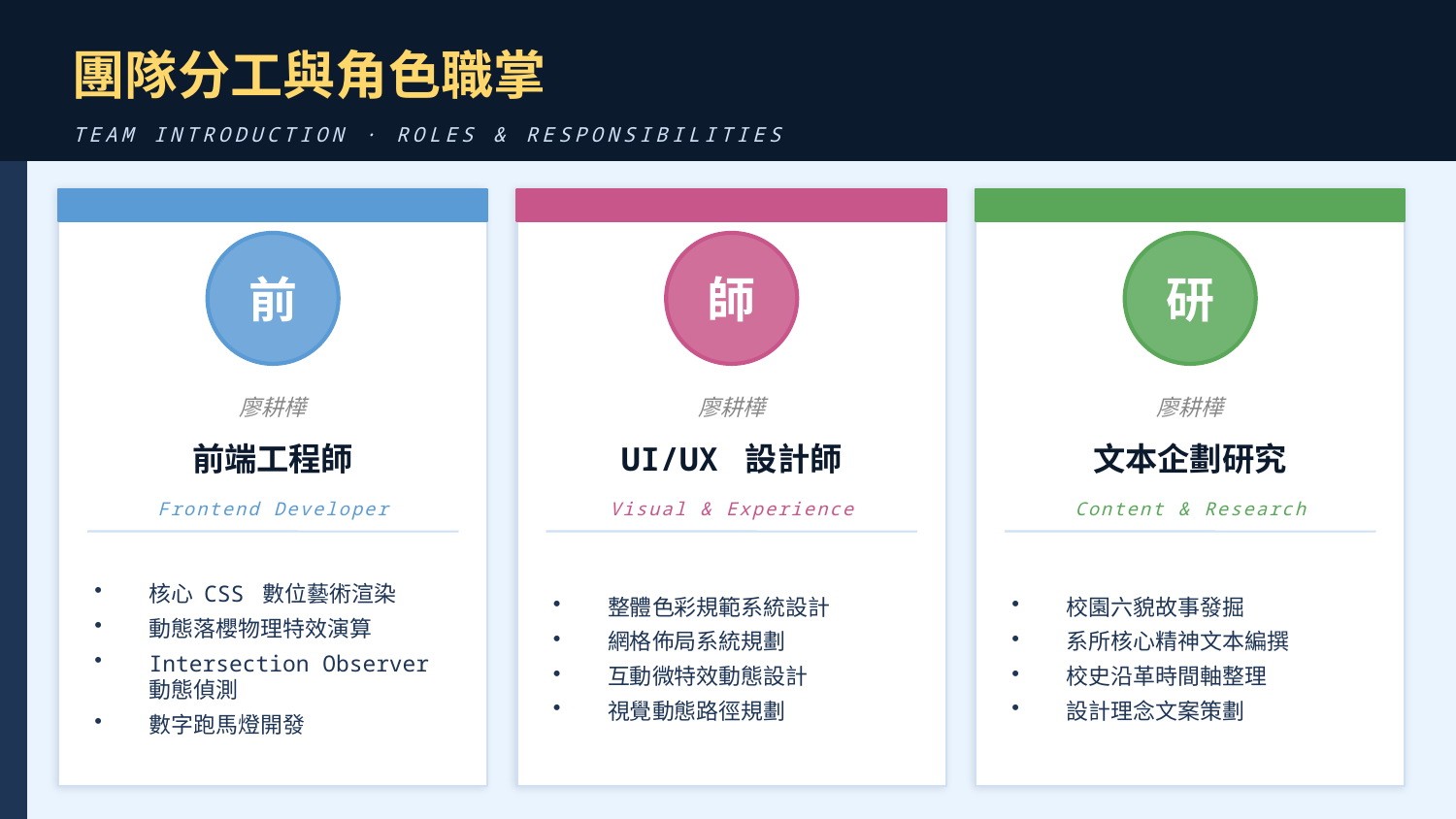

團隊分工與角色職掌
TEAM INTRODUCTION · ROLES & RESPONSIBILITIES

前

師

研
廖耕樺
廖耕樺
廖耕樺
前端工程師
UI/UX 設計師
文本企劃研究
Frontend Developer
Visual & Experience
Content & Research

核心 CSS 數位藝術渲染
動態落櫻物理特效演算
Intersection Observer 動態偵測
數字跑馬燈開發
整體色彩規範系統設計
網格佈局系統規劃
互動微特效動態設計
視覺動態路徑規劃
校園六貌故事發掘
系所核心精神文本編撰
校史沿革時間軸整理
設計理念文案策劃